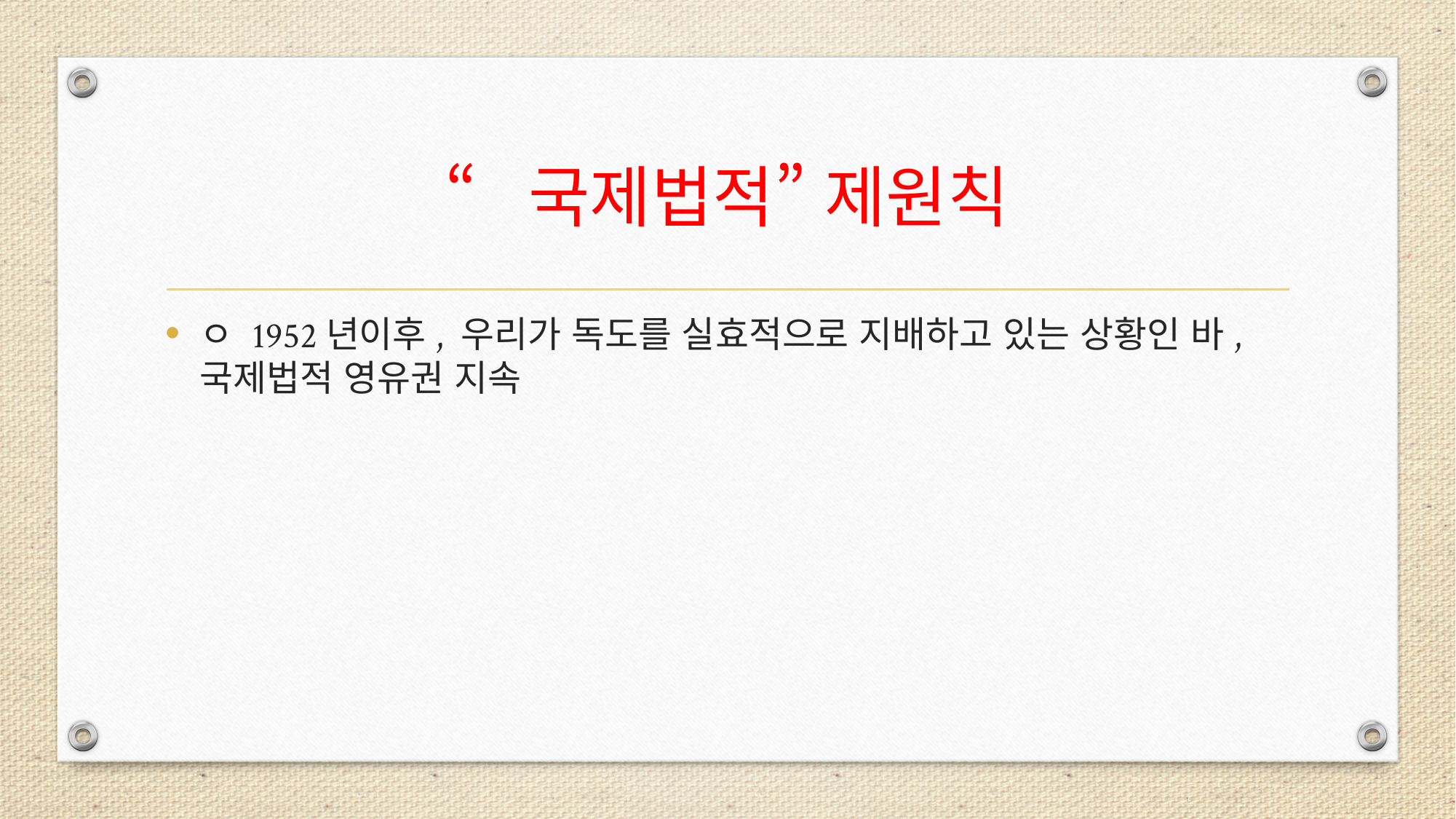

# “국제법적” 제원칙
ㅇ 1952년이후, 우리가 독도를 실효적으로 지배하고 있는 상황인 바, 국제법적 영유권 지속